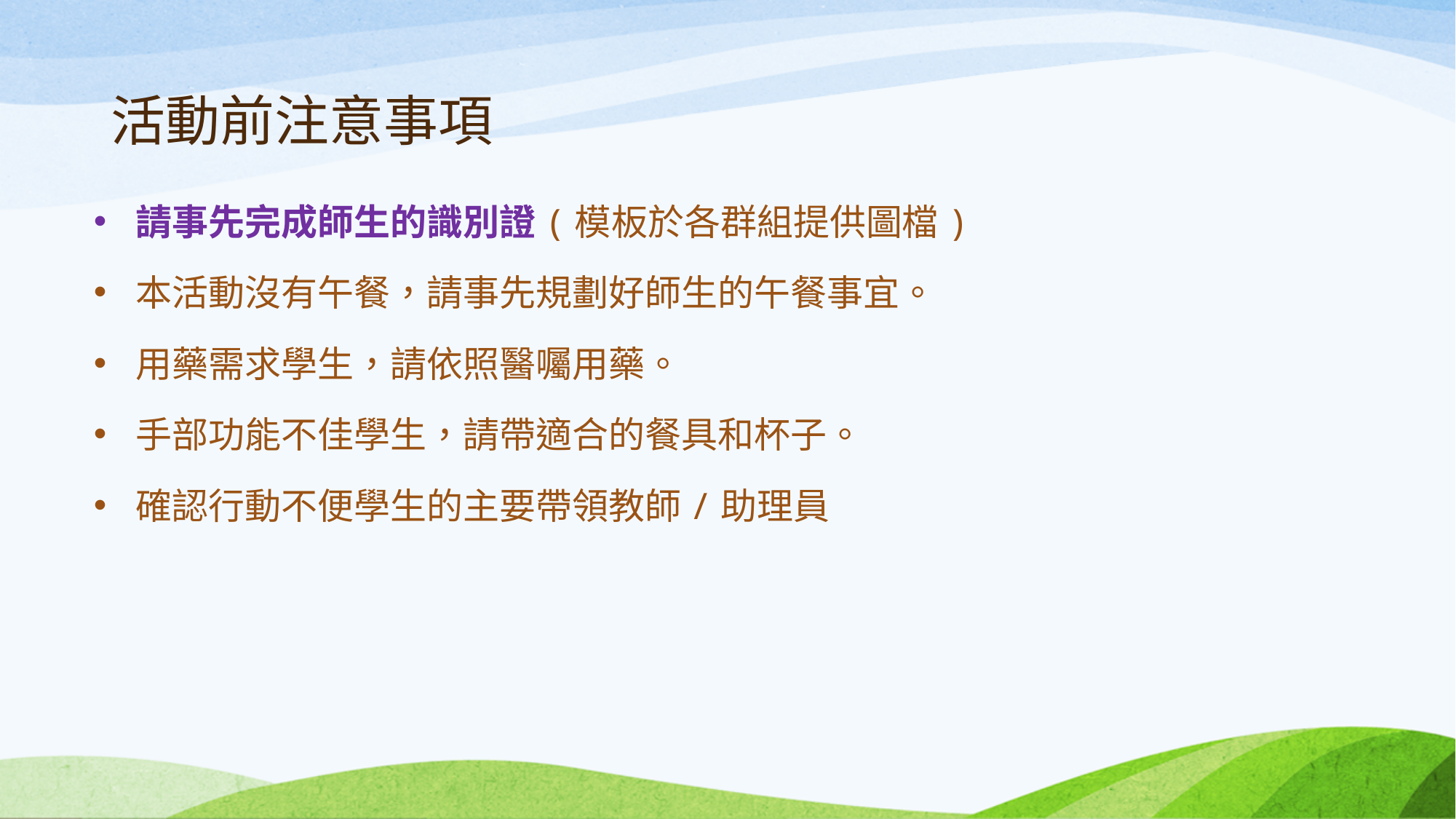

# 活動前注意事項
請事先完成師生的識別證(模板於各群組提供圖檔)
本活動沒有午餐，請事先規劃好師生的午餐事宜。
用藥需求學生，請依照醫囑用藥。
手部功能不佳學生，請帶適合的餐具和杯子。
確認行動不便學生的主要帶領教師/助理員